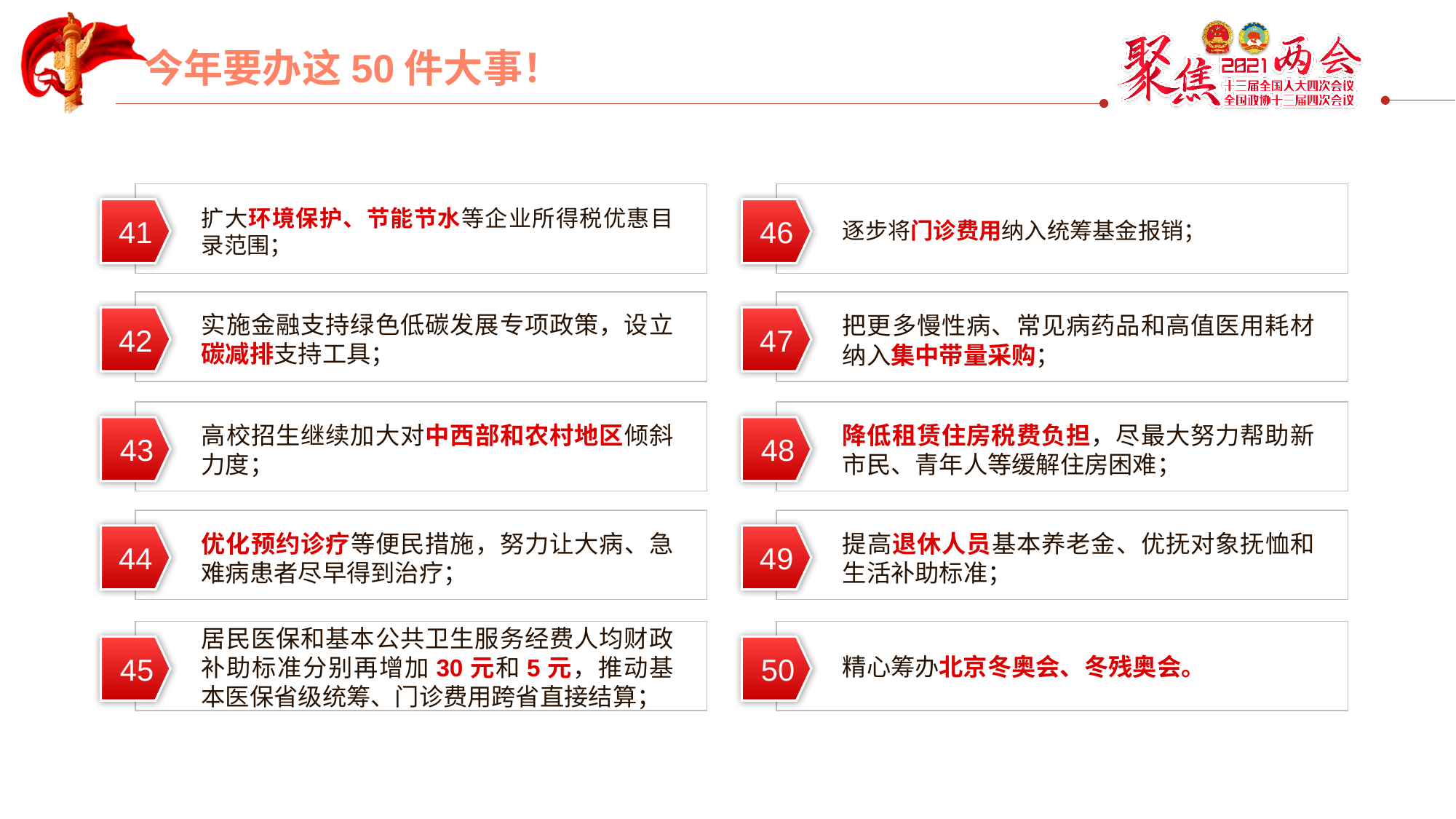

扩大环境保护、节能节水等企业所得税优惠目录范围；

41

46
逐步将门诊费用纳入统筹基金报销；

实施金融支持绿色低碳发展专项政策，设立碳减排支持工具；
把更多慢性病、常见病药品和高值医用耗材纳入集中带量采购；

42

47

高校招生继续加大对中西部和农村地区倾斜力度；
降低租赁住房税费负担，尽最大努力帮助新市民、青年人等缓解住房困难；

43

48

优化预约诊疗等便民措施，努力让大病、急难病患者尽早得到治疗；
提高退休人员基本养老金、优抚对象抚恤和生活补助标准；

44

49
居民医保和基本公共卫生服务经费人均财政补助标准分别再增加30元和5元，推动基本医保省级统筹、门诊费用跨省直接结算；

45

50
精心筹办北京冬奥会、冬残奥会。